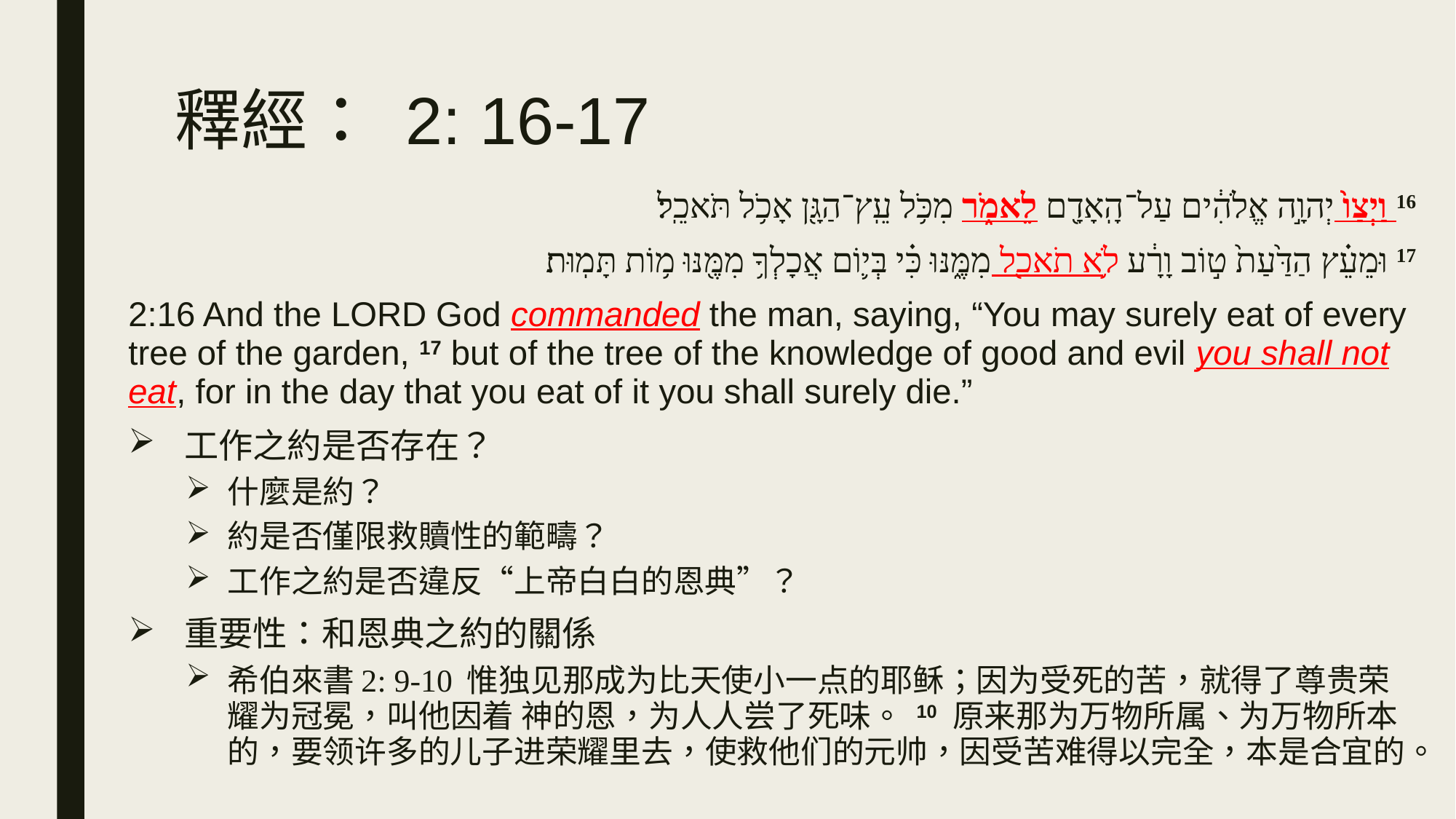

# 釋經： 2: 16-17
‎16‏ וַיְצַו֙ יְהוָ֣ה אֱלֹהִ֔ים עַל־הָֽאָדָ֖ם לֵאמֹ֑ר מִכֹּ֥ל עֵֽץ־הַגָּ֖ן אָכֹ֥ל תֹּאכֵֽל׃
‎17‏ וּמֵעֵ֗ץ הַדַּ֙עַת֙ ט֣וֹב וָרָ֔ע לֹ֥א תֹאכַ֖ל מִמֶּ֑נּוּ כִּ֗י בְּי֛וֹם אֲכָלְךָ֥ מִמֶּ֖נּוּ מ֥וֹת תָּמֽוּת׃
2:16 And the LORD God commanded the man, saying, “You may surely eat of every tree of the garden, 17 but of the tree of the knowledge of good and evil you shall not eat, for in the day that you eat of it you shall surely die.”
工作之約是否存在？
什麼是約？
約是否僅限救贖性的範疇？
工作之約是否違反“上帝白白的恩典”？
重要性：和恩典之約的關係
希伯來書2: 9-10 惟独见那成为比天使小一点的耶稣；因为受死的苦，就得了尊贵荣耀为冠冕，叫他因着 神的恩，为人人尝了死味。 10 原来那为万物所属、为万物所本的，要领许多的儿子进荣耀里去，使救他们的元帅，因受苦难得以完全，本是合宜的。